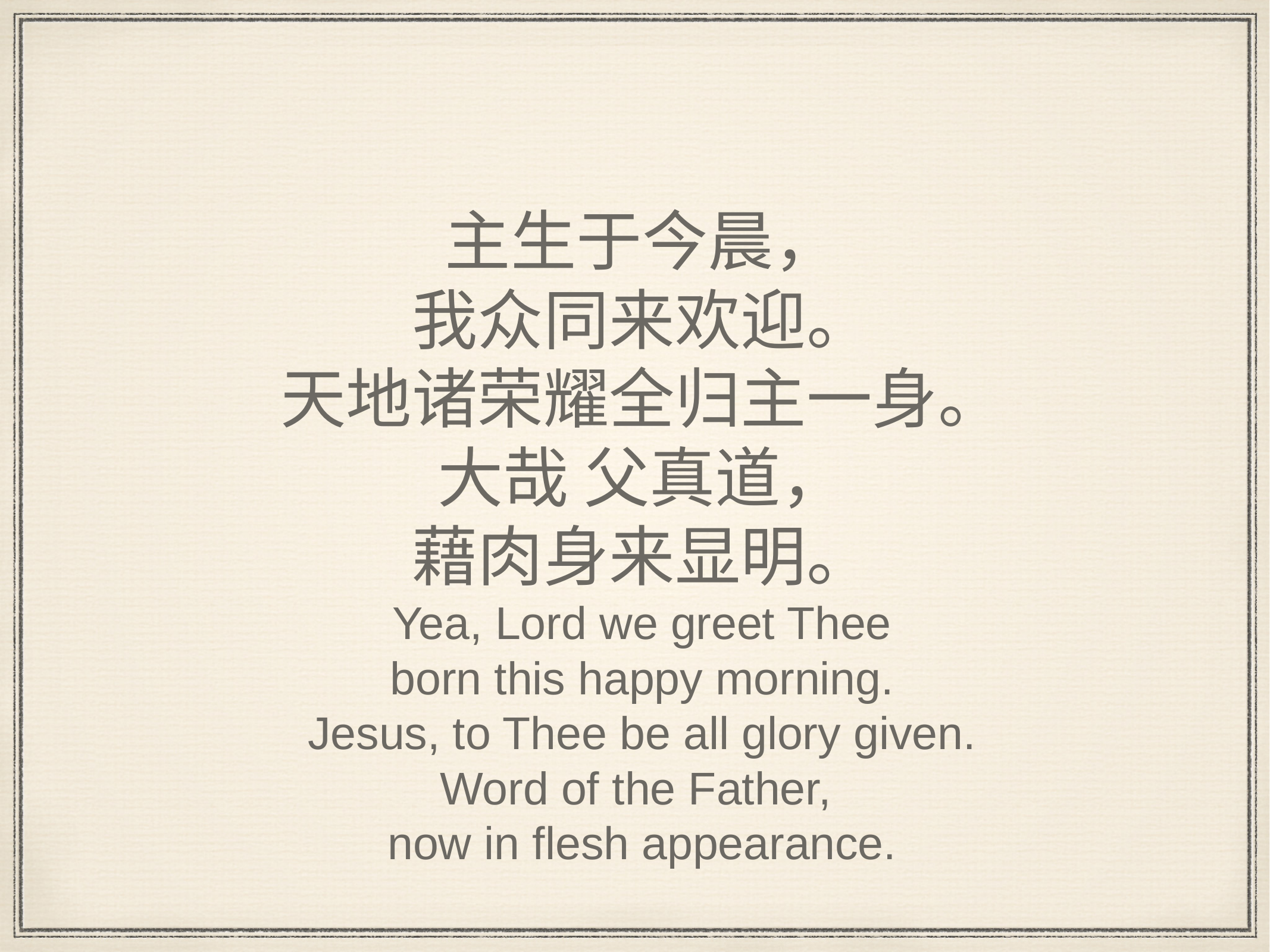

# 主生于今晨，
我众同来欢迎。
天地诸荣耀全归主一身。
大哉 父真道，
藉肉身来显明。
Yea, Lord we greet Thee
born this happy morning.
Jesus, to Thee be all glory given.
Word of the Father,
now in flesh appearance.